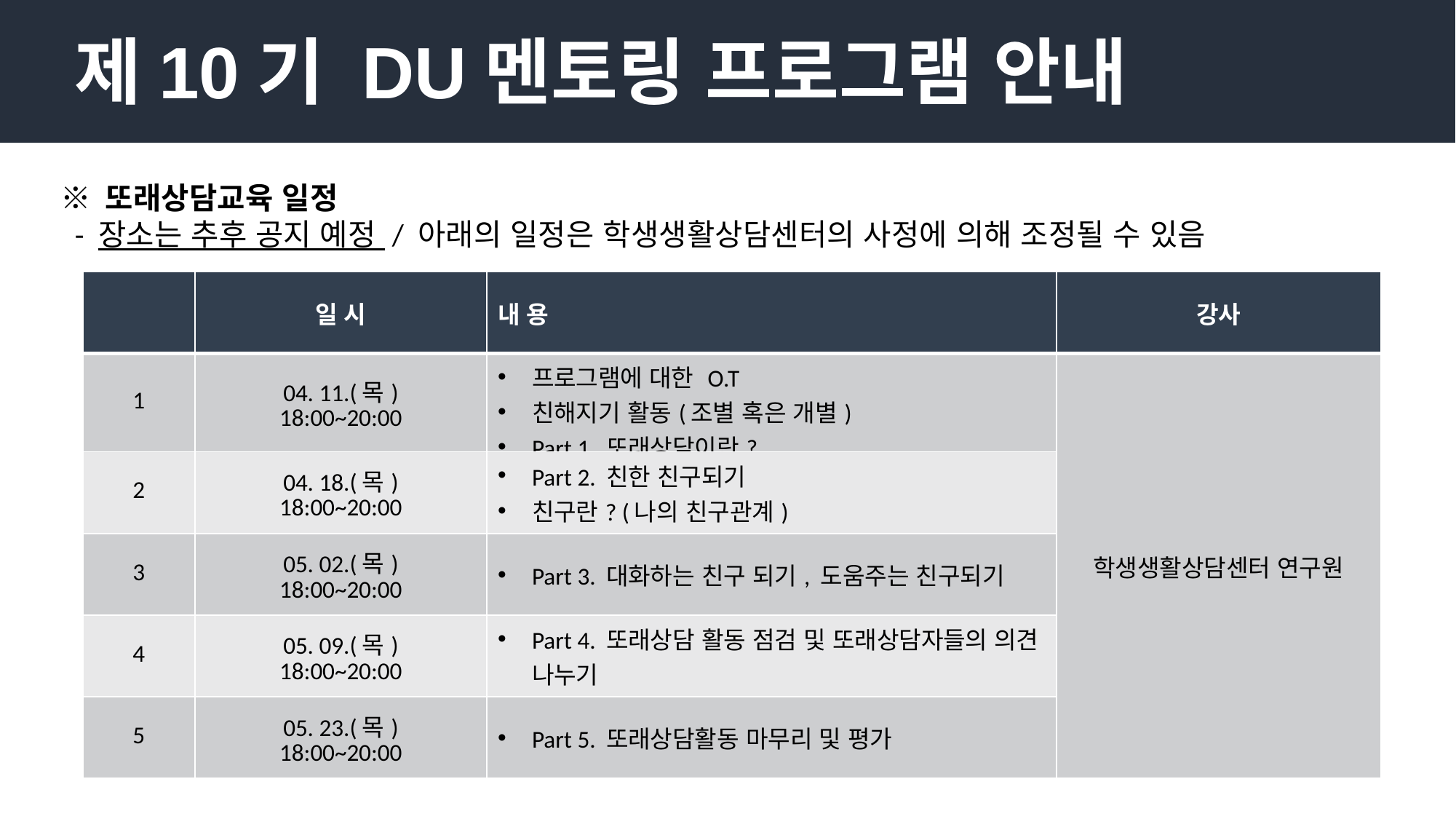

제10기 DU멘토링 프로그램 안내

※ 또래상담교육 일정
  - 장소는 추후 공지 예정 / 아래의 일정은 학생생활상담센터의 사정에 의해 조정될 수 있음
|  | 일 시 | 내 용 | 강사 |
| --- | --- | --- | --- |
| 1 | 04. 11.(목) 18:00~20:00 | 프로그램에 대한 O.T 친해지기 활동(조별 혹은 개별) Part 1. 또래상담이란? | 학생생활상담센터 연구원 |
| 2 | 04. 18.(목) 18:00~20:00 | Part 2. 친한 친구되기 친구란? (나의 친구관계) |  |
| 3 | 05. 02.(목) 18:00~20:00 | Part 3. 대화하는 친구 되기, 도움주는 친구되기 |  |
| 4 | 05. 09.(목) 18:00~20:00 | Part 4. 또래상담 활동 점검 및 또래상담자들의 의견 나누기 |  |
| 5 | 05. 23.(목) 18:00~20:00 | Part 5. 또래상담활동 마무리 및 평가 |  |